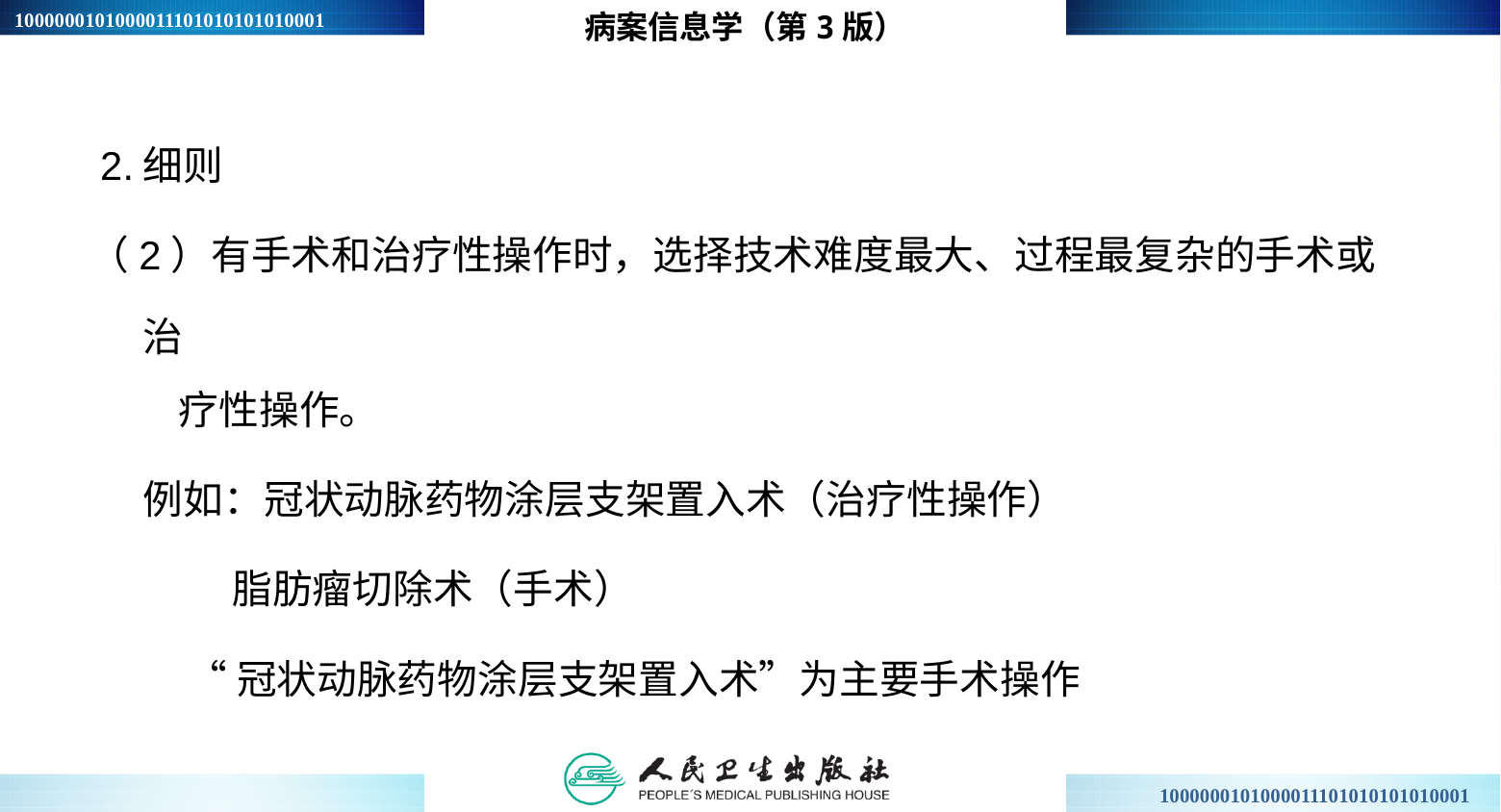

病案信息学（第3版）
 2.细则
（2）有手术和治疗性操作时，选择技术难度最大、过程最复杂的手术或治
         疗性操作。
     例如：冠状动脉药物涂层支架置入术（治疗性操作）
               脂肪瘤切除术（手术）
           “冠状动脉药物涂层支架置入术”为主要手术操作